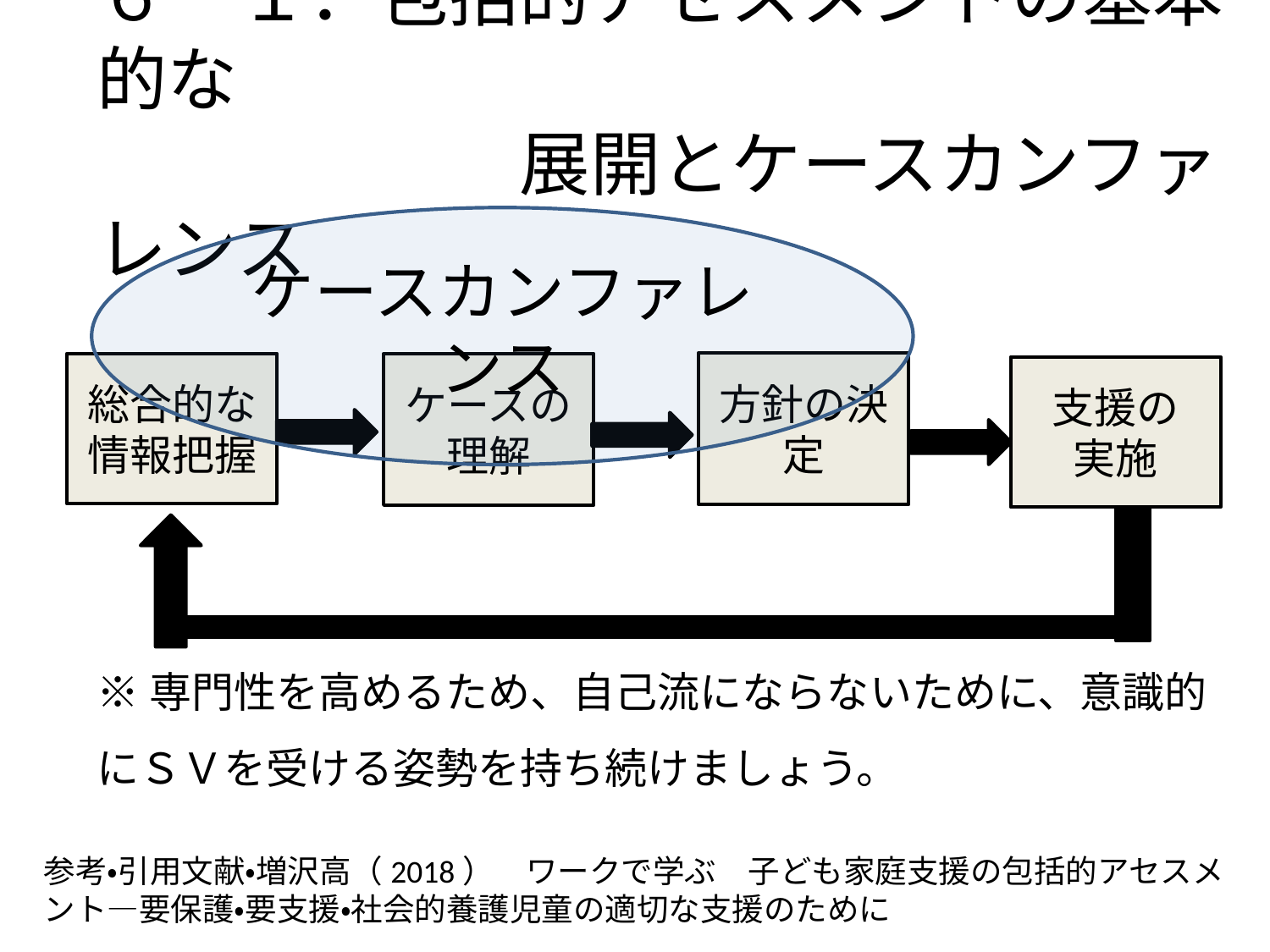

# ６－１．包括的アセスメントの基本的な 　　　　　　展開とケースカンファレンス
ケースカンファレンス

※専門性を高めるため、自己流にならないために、意識的にＳＶを受ける姿勢を持ち続けましょう。
方針の決定
総合的な
情報把握
ケースの理解
支援の
実施

参考・引用文献・増沢高（2018）　ワークで学ぶ　子ども家庭支援の包括的アセスメント―要保護・要支援・社会的養護児童の適切な支援のために